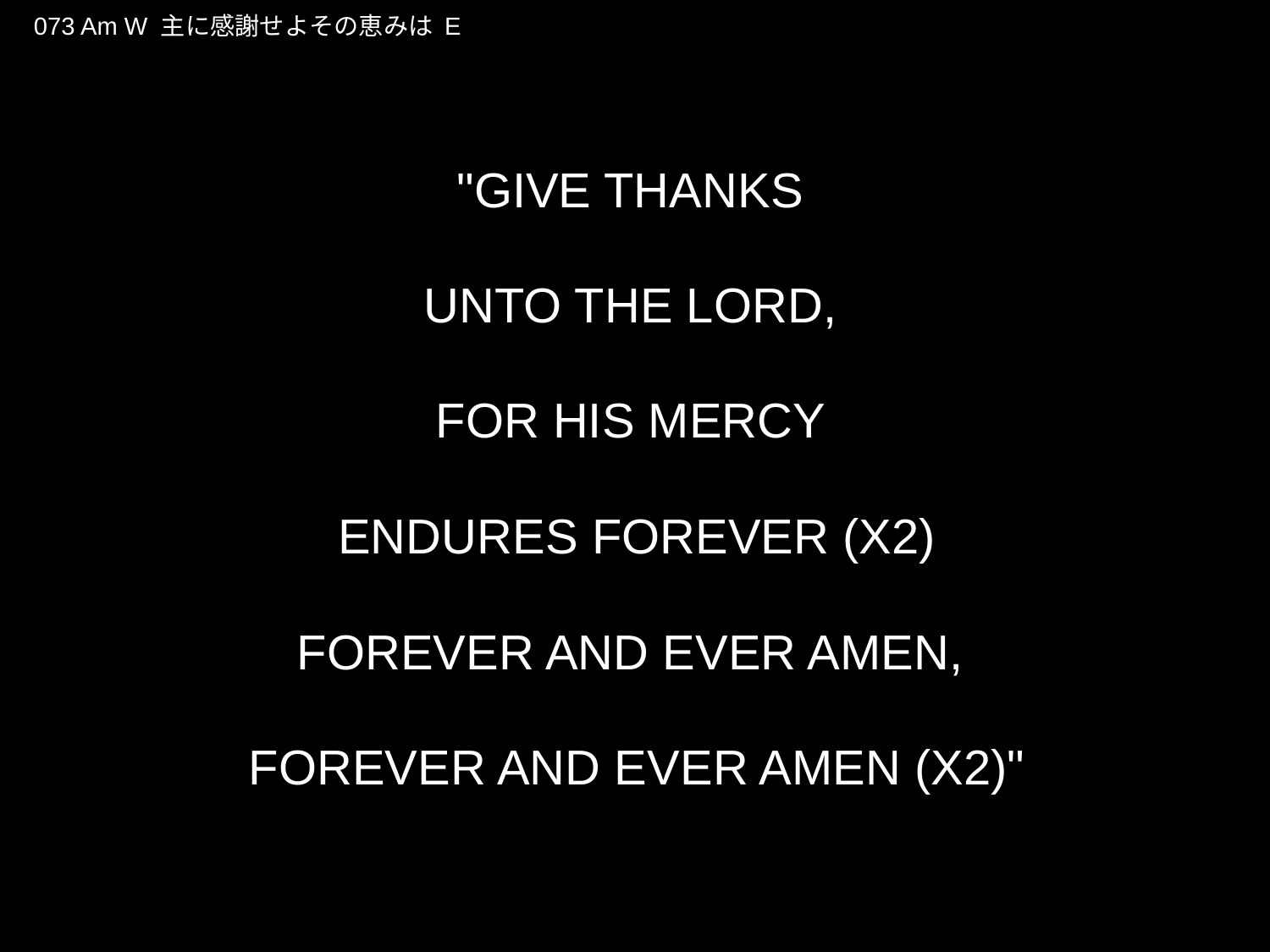

しゅにかんしゃせよそのめぐみは
★W
073 Am W 主に感謝せよその恵みは E
★５
"GIVE THANKS
UNTO THE LORD,
FOR HIS MERCY
ENDURES FOREVER (X2)
FOREVER AND EVER AMEN,
FOREVER AND EVER AMEN (X2)"